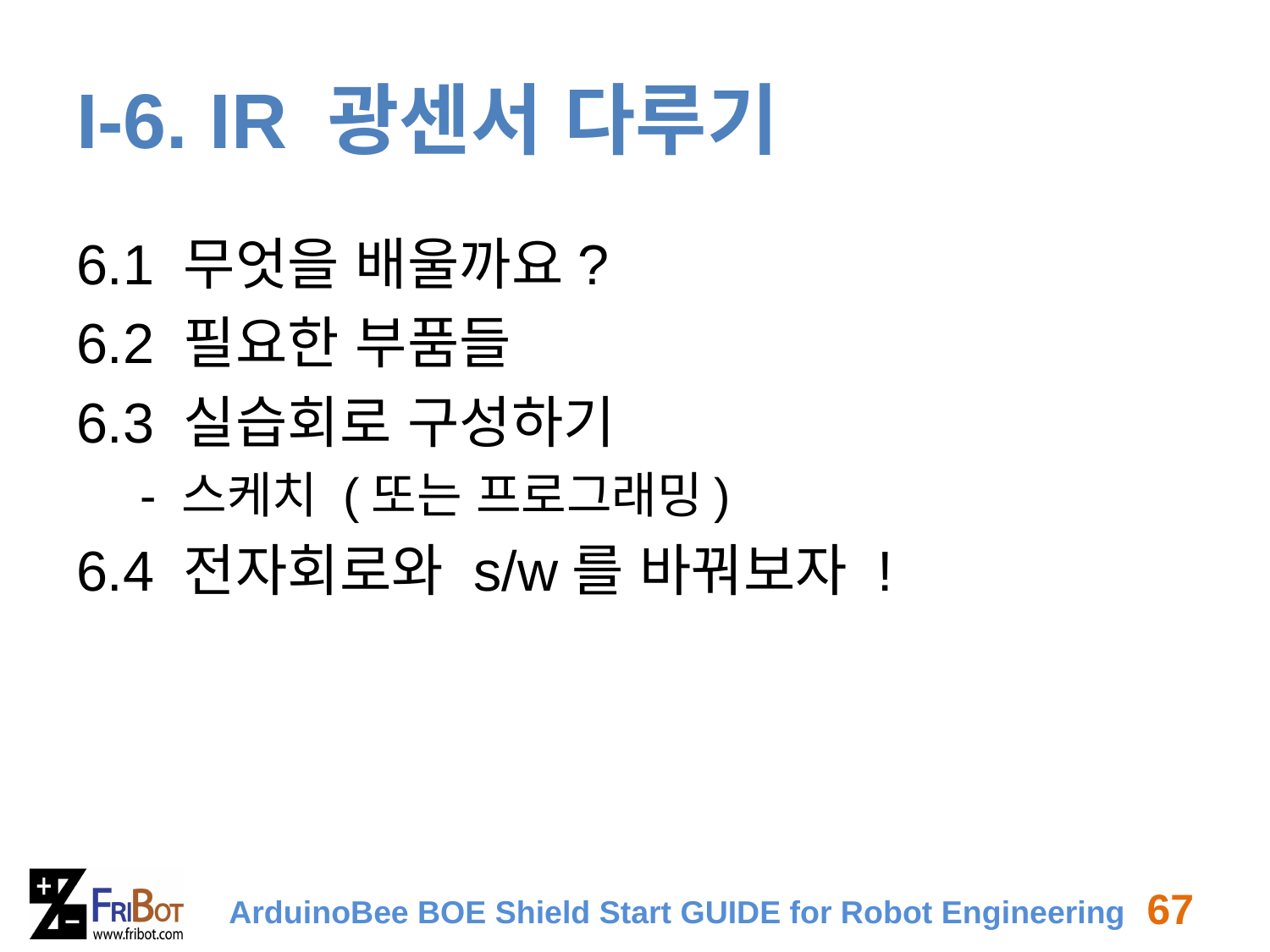

# I-6. IR 광센서 다루기
6.1 무엇을 배울까요?
6.2 필요한 부품들
6.3 실습회로 구성하기
- 스케치 (또는 프로그래밍)
6.4 전자회로와 s/w를 바꿔보자 !

67